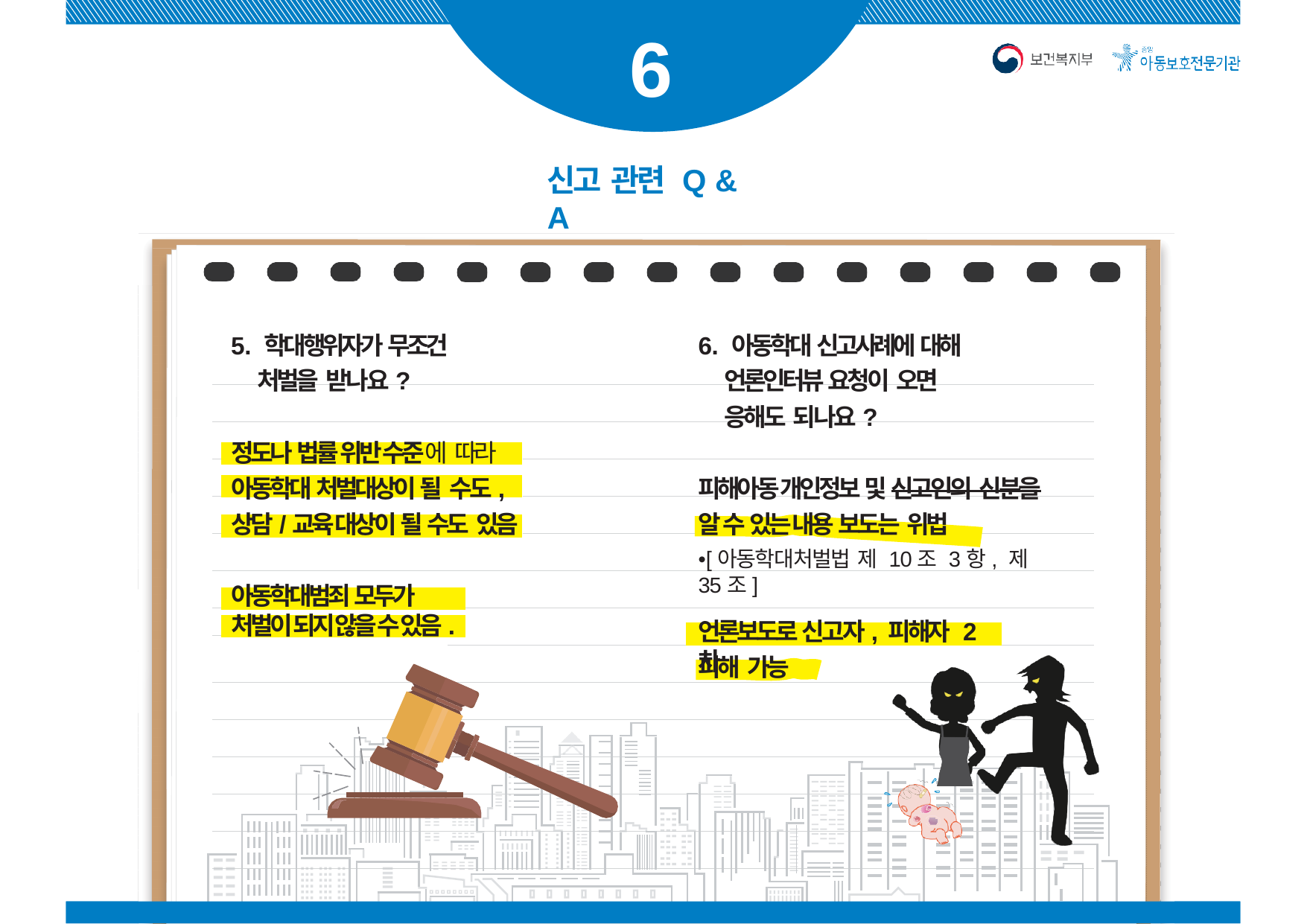

# 6

신고 관련 Q & A

5. 학대행위자가 무조건  처벌을 받나요?
6. 아동학대 신고사례에 대해  언론인터뷰 요청이 오면

응해도 되나요?

정도나 법률 위반 수준에 따라

아동학대 처벌대상이 될 수도,
피해아동 개인정보 및 신고인의 신분을

알 수 있는 내용 보도는 위법
상담/교육 대상이 될 수도 있음

•[아동학대처벌법 제 10조 3항, 제 35조]

아동학대범죄 모두가
처벌이 되지 않을 수 있음.

언론보도로 신고자, 피해자 2차

피해 가능